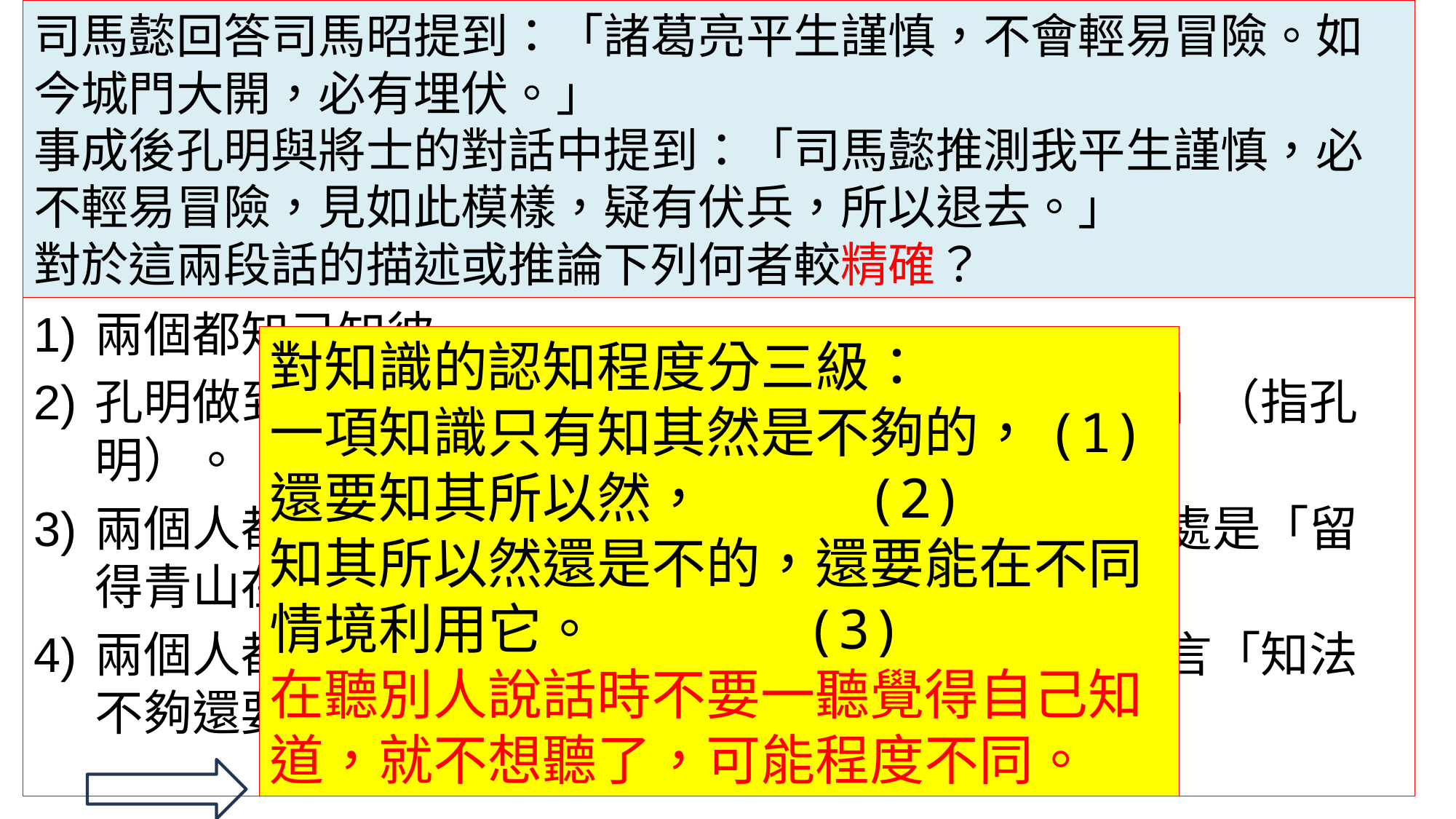

# 司馬懿回答司馬昭提到：「諸葛亮平生謹慎，不會輕易冒險。如今城門大開，必有埋伏。」 事成後孔明與將士的對話中提到：「司馬懿推測我平生謹慎，必不輕易冒險，見如此模樣，疑有伏兵，所以退去。」 對於這兩段話的描述或推論下列何者較精確？
兩個都知己知彼
孔明做到知己知彼還做到知彼的心裡是怎麼看「己」（指孔明）。
兩個人都知己知彼，司馬懿比較保守，這種選擇好處是「留得青山在不怕沒柴燒」。
兩個人都知己知彼，但是孔明已經做到類似法界所言「知法不夠還要會玩法」。

對知識的認知程度分三級：
一項知識只有知其然是不夠的，(1)
還要知其所以然，            (2)
知其所以然還是不的，還要能在不同情境利用它。                (3)
在聽別人說話時不要一聽覺得自己知道，就不想聽了，可能程度不同。